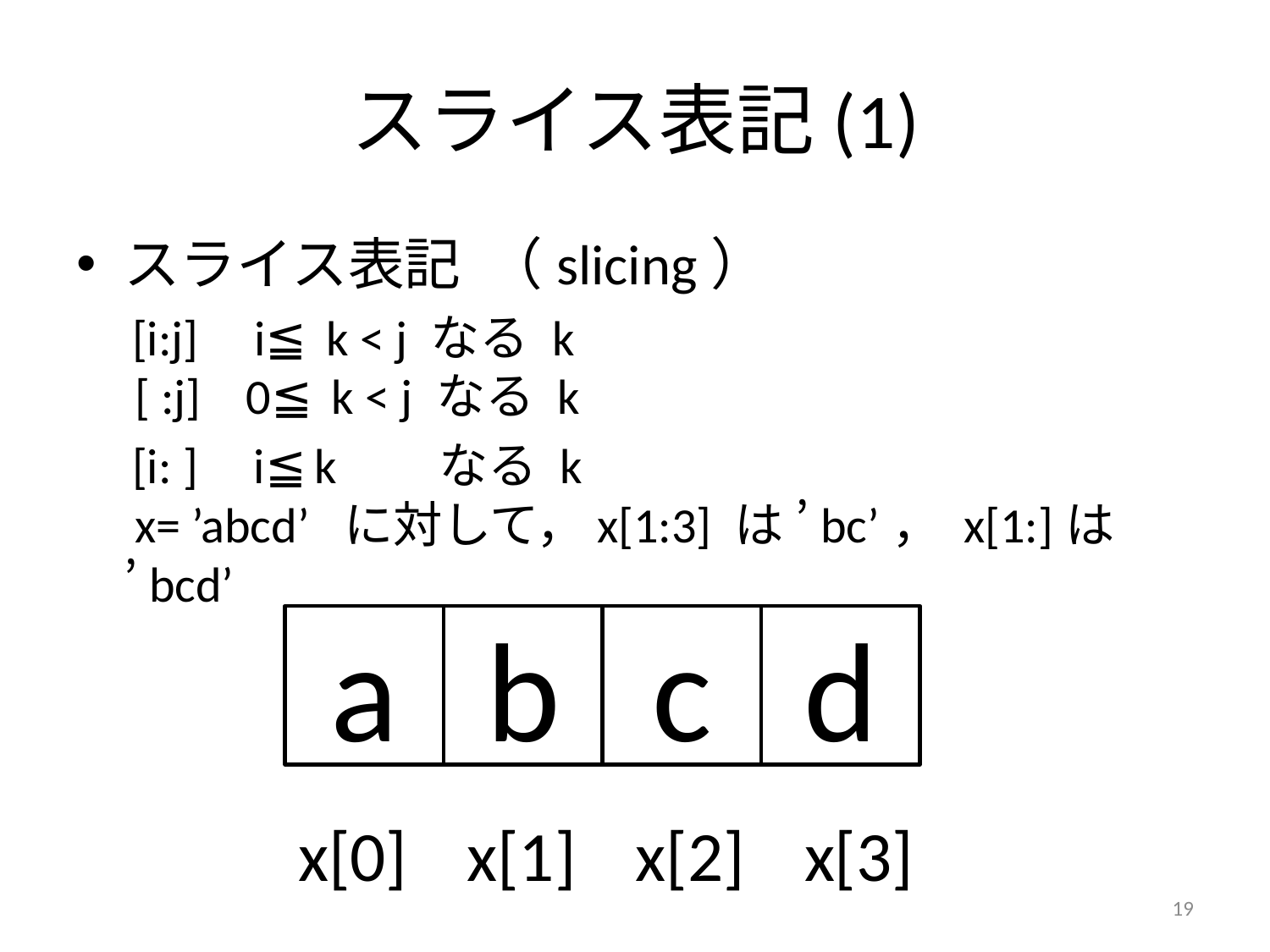

# スライス表記(1)
スライス表記  （slicing）
     [i:j]     i≦ k < j なる k
 [ :j]    0≦ k < j なる k
     [i: ]     i≦k        なる k
 x= ’abcd’  に対して，x[1:3] は ’bc’， x[1:]は ’bcd’
a
b
c
d
x[0]
x[1]
x[2]
x[3]
19